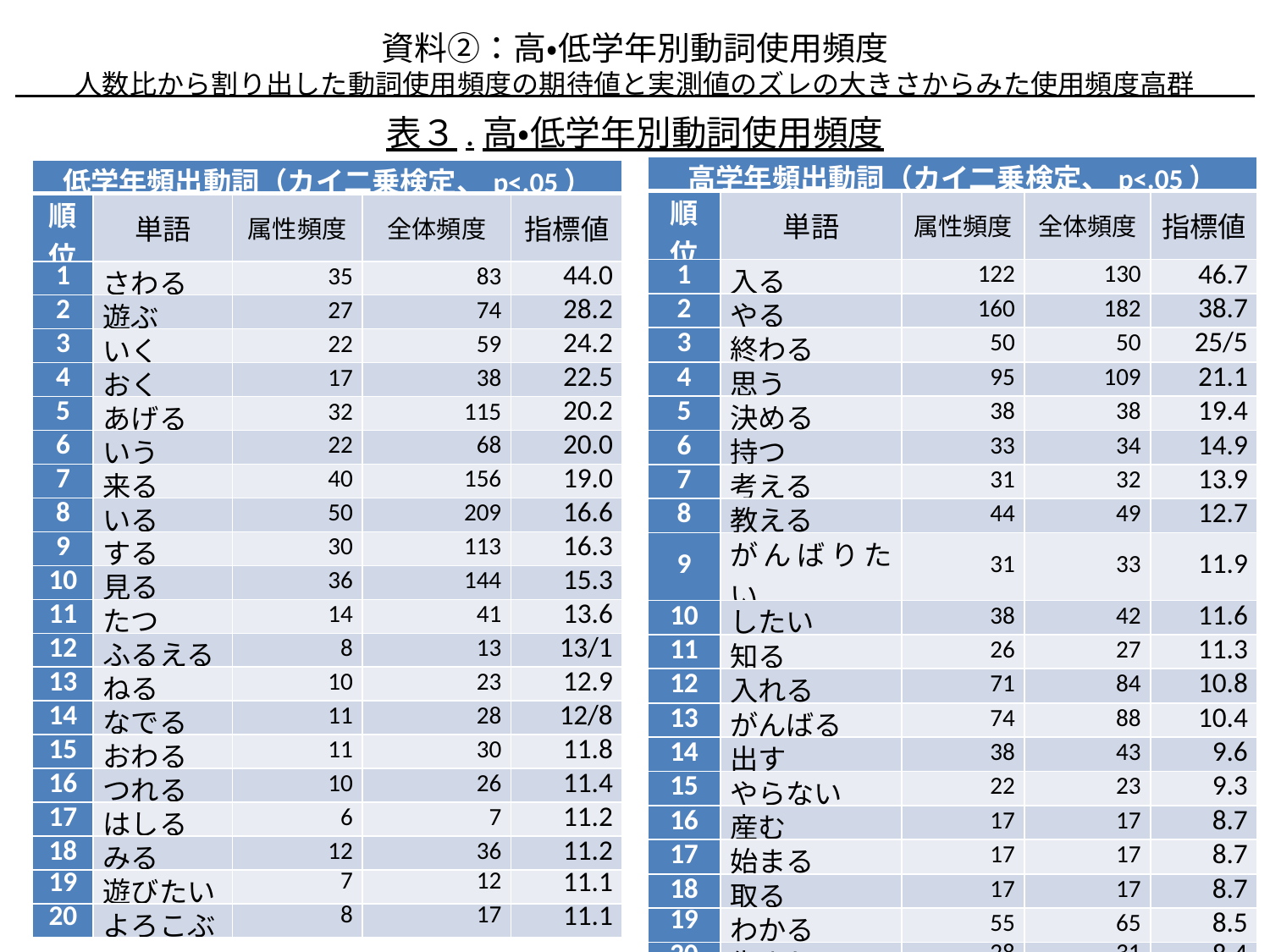

資料②：高・低学年別動詞使用頻度
人数比から割り出した動詞使用頻度の期待値と実測値のズレの大きさからみた使用頻度高群
表３.高・低学年別動詞使用頻度
| 高学年頻出動詞（カイ二乗検定、p<.05） |  |  |  |  |
| --- | --- | --- | --- | --- |
| 順位 | 単語 | 属性頻度 | 全体頻度 | 指標値 |
| 1 | 入る | 122 | 130 | 46.7 |
| 2 | やる | 160 | 182 | 38.7 |
| 3 | 終わる | 50 | 50 | 25/5 |
| 4 | 思う | 95 | 109 | 21.1 |
| 5 | 決める | 38 | 38 | 19.4 |
| 6 | 持つ | 33 | 34 | 14.9 |
| 7 | 考える | 31 | 32 | 13.9 |
| 8 | 教える | 44 | 49 | 12.7 |
| 9 | がんばりたい | 31 | 33 | 11.9 |
| 10 | したい | 38 | 42 | 11.6 |
| 11 | 知る | 26 | 27 | 11.3 |
| 12 | 入れる | 71 | 84 | 10.8 |
| 13 | がんばる | 74 | 88 | 10.4 |
| 14 | 出す | 38 | 43 | 9.6 |
| 15 | やらない | 22 | 23 | 9.3 |
| 16 | 産む | 17 | 17 | 8.7 |
| 17 | 始まる | 17 | 17 | 8.7 |
| 18 | 取る | 17 | 17 | 8.7 |
| 19 | わかる | 55 | 65 | 8.5 |
| 20 | 生まれる | 28 | 31 | 8.4 |
| 低学年頻出動詞（カイ二乗検定、p<.05） |  |  |  |  |
| --- | --- | --- | --- | --- |
| 順位 | 単語 | 属性頻度 | 全体頻度 | 指標値 |
| 1 | さわる | 35 | 83 | 44.0 |
| 2 | 遊ぶ | 27 | 74 | 28.2 |
| 3 | いく | 22 | 59 | 24.2 |
| 4 | おく | 17 | 38 | 22.5 |
| 5 | あげる | 32 | 115 | 20.2 |
| 6 | いう | 22 | 68 | 20.0 |
| 7 | 来る | 40 | 156 | 19.0 |
| 8 | いる | 50 | 209 | 16.6 |
| 9 | する | 30 | 113 | 16.3 |
| 10 | 見る | 36 | 144 | 15.3 |
| 11 | たつ | 14 | 41 | 13.6 |
| 12 | ふるえる | 8 | 13 | 13/1 |
| 13 | ねる | 10 | 23 | 12.9 |
| 14 | なでる | 11 | 28 | 12/8 |
| 15 | おわる | 11 | 30 | 11.8 |
| 16 | つれる | 10 | 26 | 11.4 |
| 17 | はしる | 6 | 7 | 11.2 |
| 18 | みる | 12 | 36 | 11.2 |
| 19 | 遊びたい | 7 | 12 | 11.1 |
| 20 | よろこぶ | 8 | 17 | 11.1 |
14